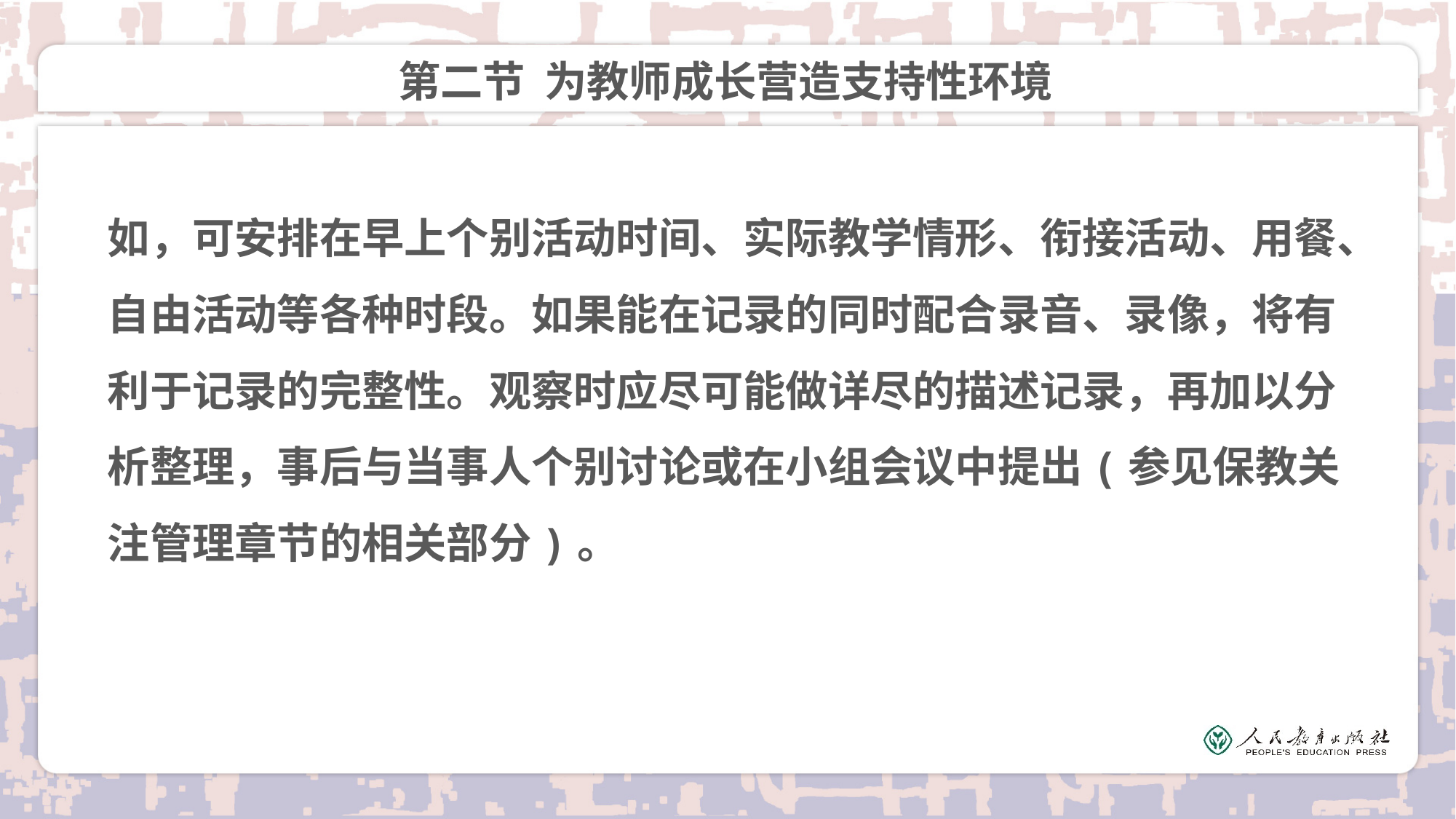

# 第二节  为教师成长营造支持性环境
如，可安排在早上个别活动时间、实际教学情形、衔接活动、用餐、自由活动等各种时段。如果能在记录的同时配合录音、录像，将有利于记录的完整性。观察时应尽可能做详尽的描述记录，再加以分析整理，事后与当事人个别讨论或在小组会议中提出(参见保教关注管理章节的相关部分)。